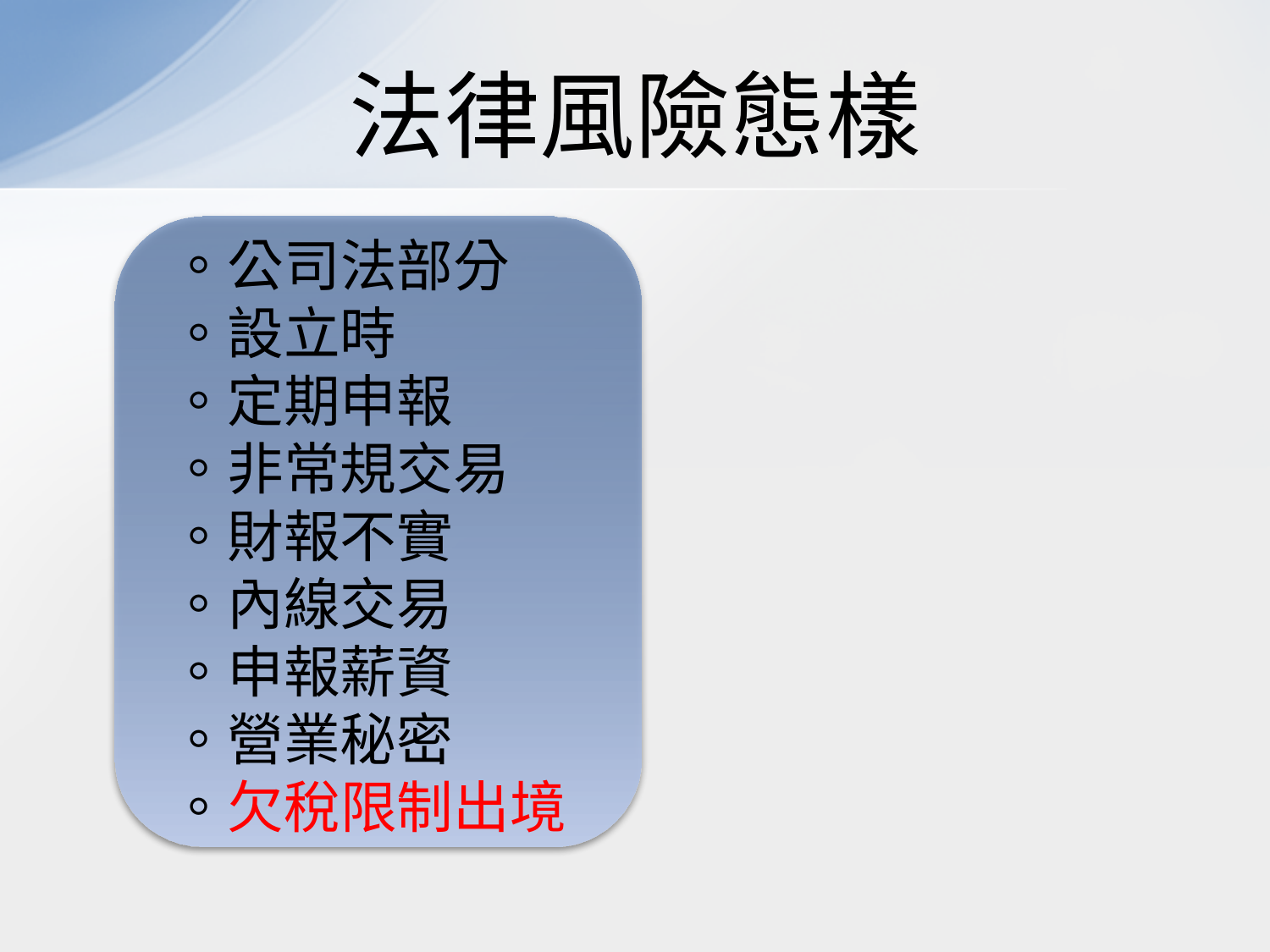

法律風險態樣

。公司法部分
。設立時
。定期申報
。非常規交易
。財報不實
。內線交易
。申報薪資
。營業秘密
。欠稅限制出境